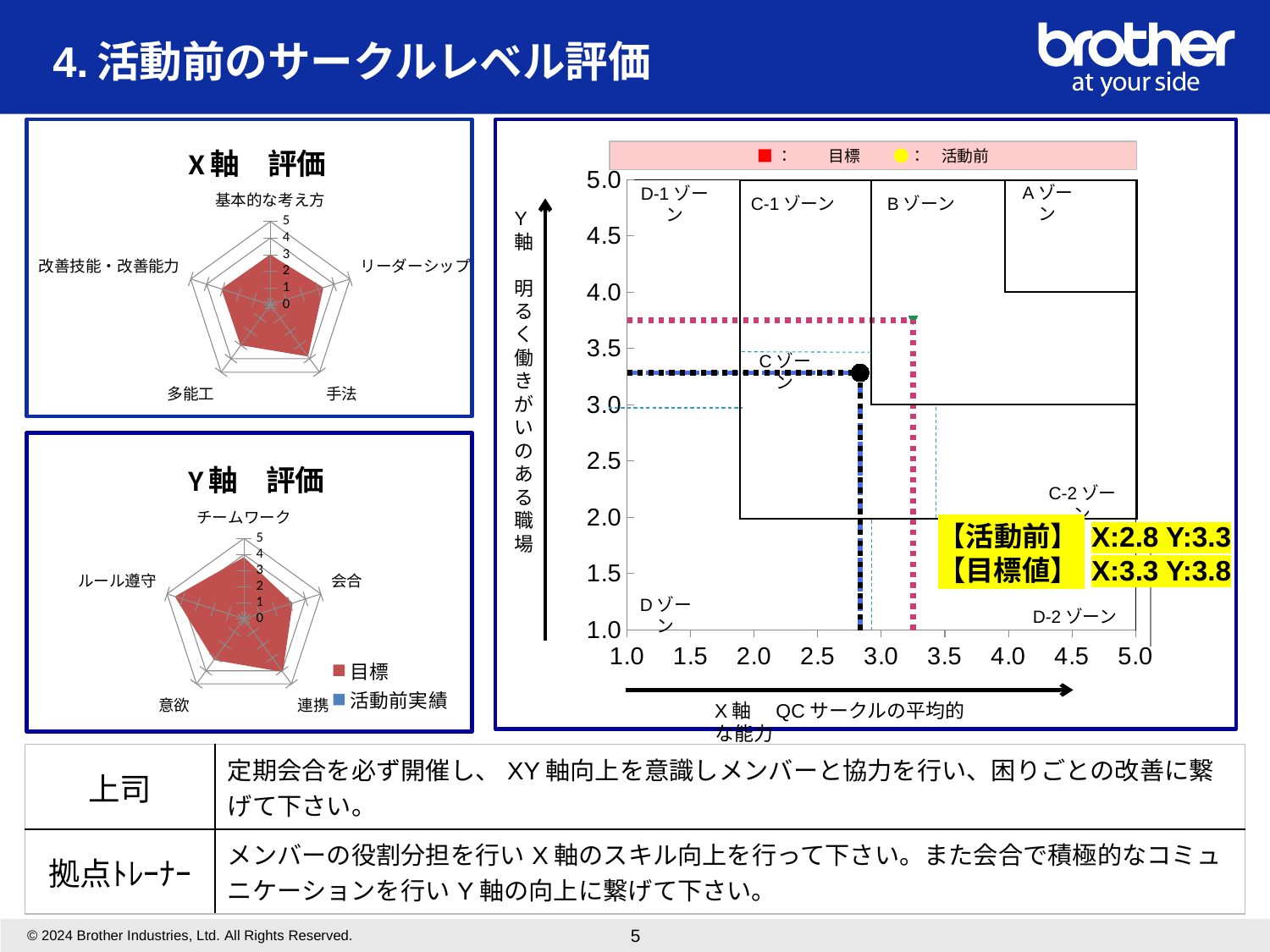

4.活動前のサークルレベル評価

### Chart: X軸　評価

| Category | 目標 | 活動後実績 | 活動前実績 |
|---|---|---|---|
|  | 3.0 | 2.5 | 2.5 |
|  | 3.3333333333333335 | 2.6666666666666665 | 2.6666666666666665 |
|  | 3.8333333333333335 | 3.75 | 3.75 |
|  | 3.0 | 2.6666666666666665 | 2.6666666666666665 |
|  | 3.0833333333333335 | 2.5833333333333335 | 2.5833333333333335 |

### Chart

| Category |  |  |  |
|---|---|---|---|
Y軸　明るく働きがいのある職場

X軸　QCサークルの平均的な能力
■：　　 目標    　 ●：　活動前

Aゾーン
Bゾーン
D-1ゾーン
C-1ゾーン
Cゾーン
C-2ゾーン
Dゾーン
D-2ゾーン

### Chart: Y軸　評価

| Category | 目標 | 活動後実績 | 活動前実績 |
|---|---|---|---|
|  | 3.8333333333333335 | 3.6666666666666665 | 3.6666666666666665 |
|  | 3.1666666666666665 | 3.0 | 3.0 |
|  | 4.083333333333333 | 3.3333333333333335 | 3.3333333333333335 |
|  | 3.1666666666666665 | 2.1666666666666665 | 2.1666666666666665 |
|  | 4.5 | 4.25 | 4.25 |
【活動前】 X:2.8 Y:3.3
【目標値】 X:3.3 Y:3.8

| 上司 | 定期会合を必ず開催し、XY軸向上を意識しメンバーと協力を行い、困りごとの改善に繋げて下さい。 |
| --- | --- |
| 拠点ﾄﾚｰﾅｰ | メンバーの役割分担を行いX軸のスキル向上を行って下さい。また会合で積極的なコミュニケーションを行いY軸の向上に繋げて下さい。 |
5